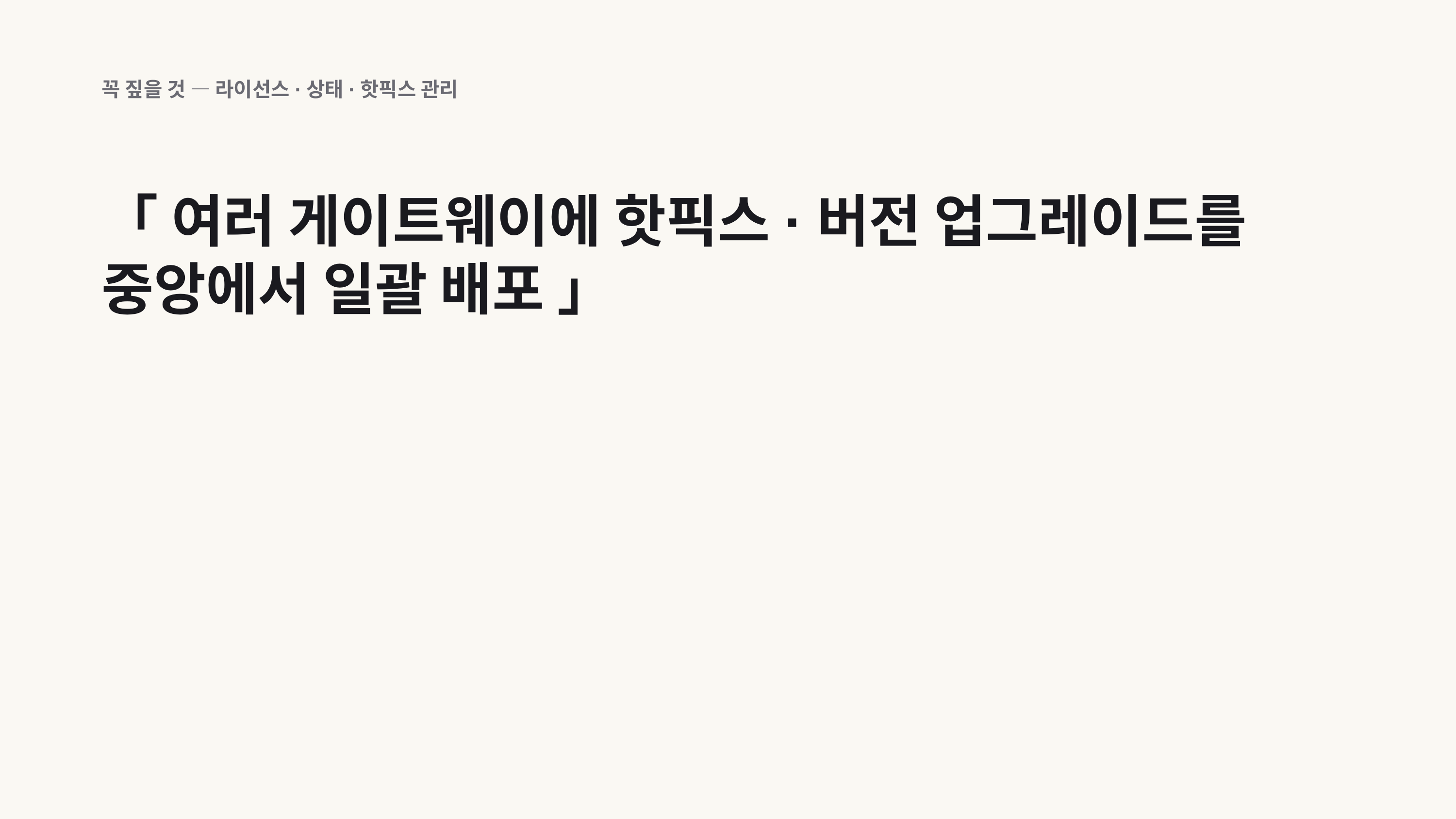

꼭 짚을 것 — 라이선스·상태·핫픽스 관리
「 여러 게이트웨이에 핫픽스·버전 업그레이드를 중앙에서 일괄 배포 」